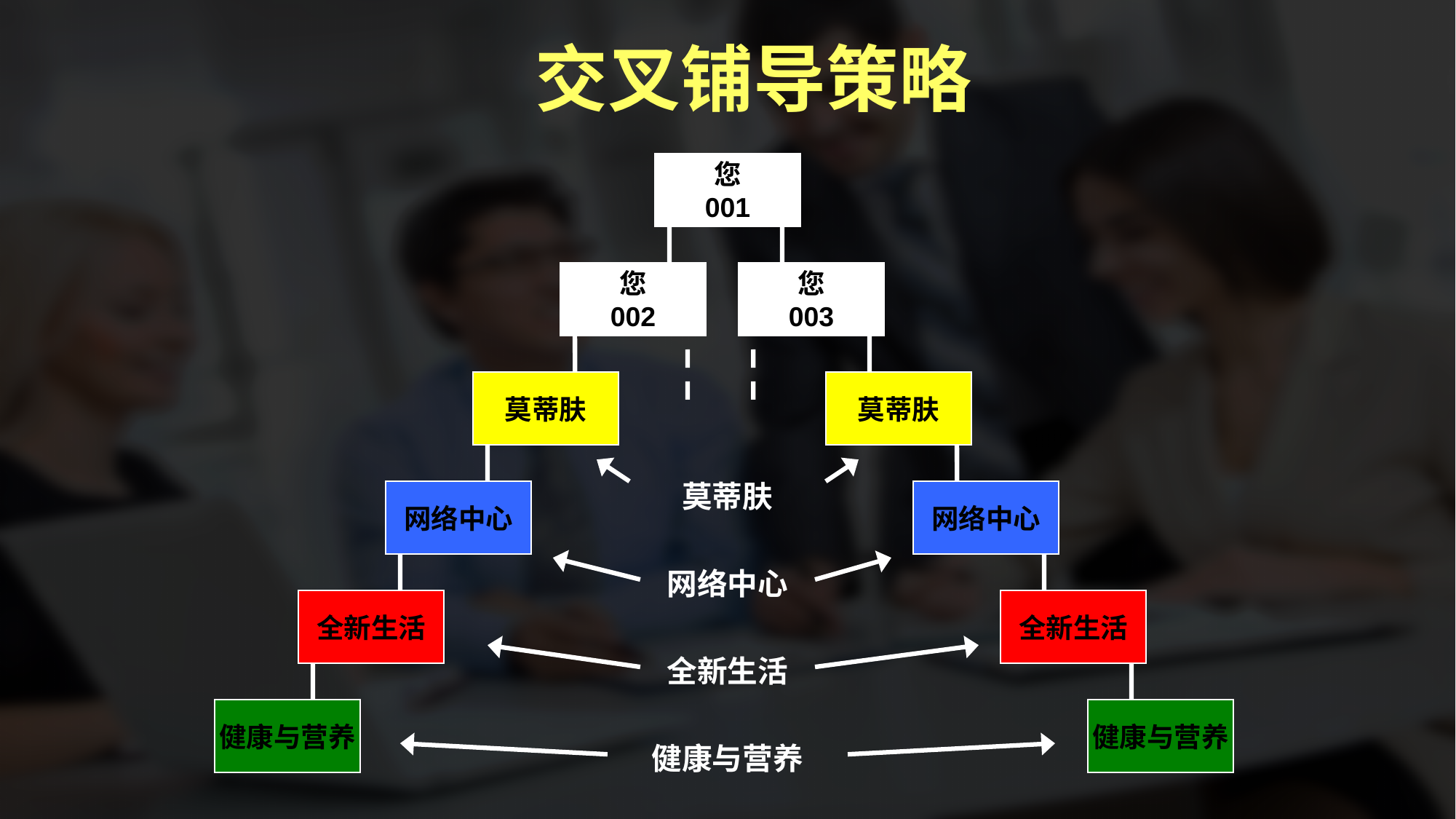

交叉铺导策略
您
001

您
002
您
003

莫蒂肤
莫蒂肤

莫蒂肤

网络中心

全新生活

健康与营养
网络中心
网络中心

全新生活
全新生活

健康与营养
健康与营养